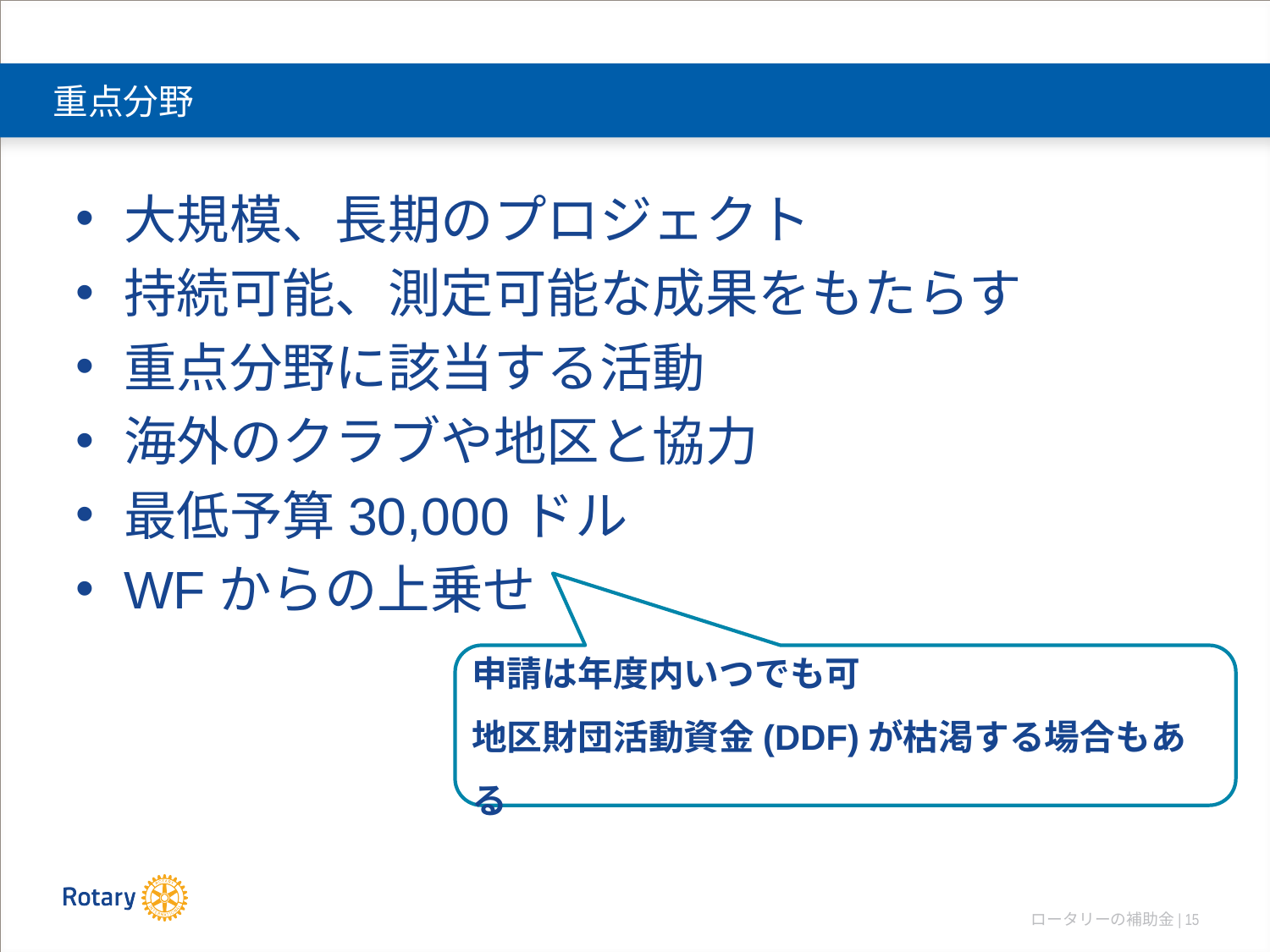

# 重点分野
大規模、長期のプロジェクト
持続可能、測定可能な成果をもたらす
重点分野に該当する活動
海外のクラブや地区と協力
最低予算30,000ドル
WFからの上乗せ
申請は年度内いつでも可
地区財団活動資金(DDF)が枯渇する場合もある